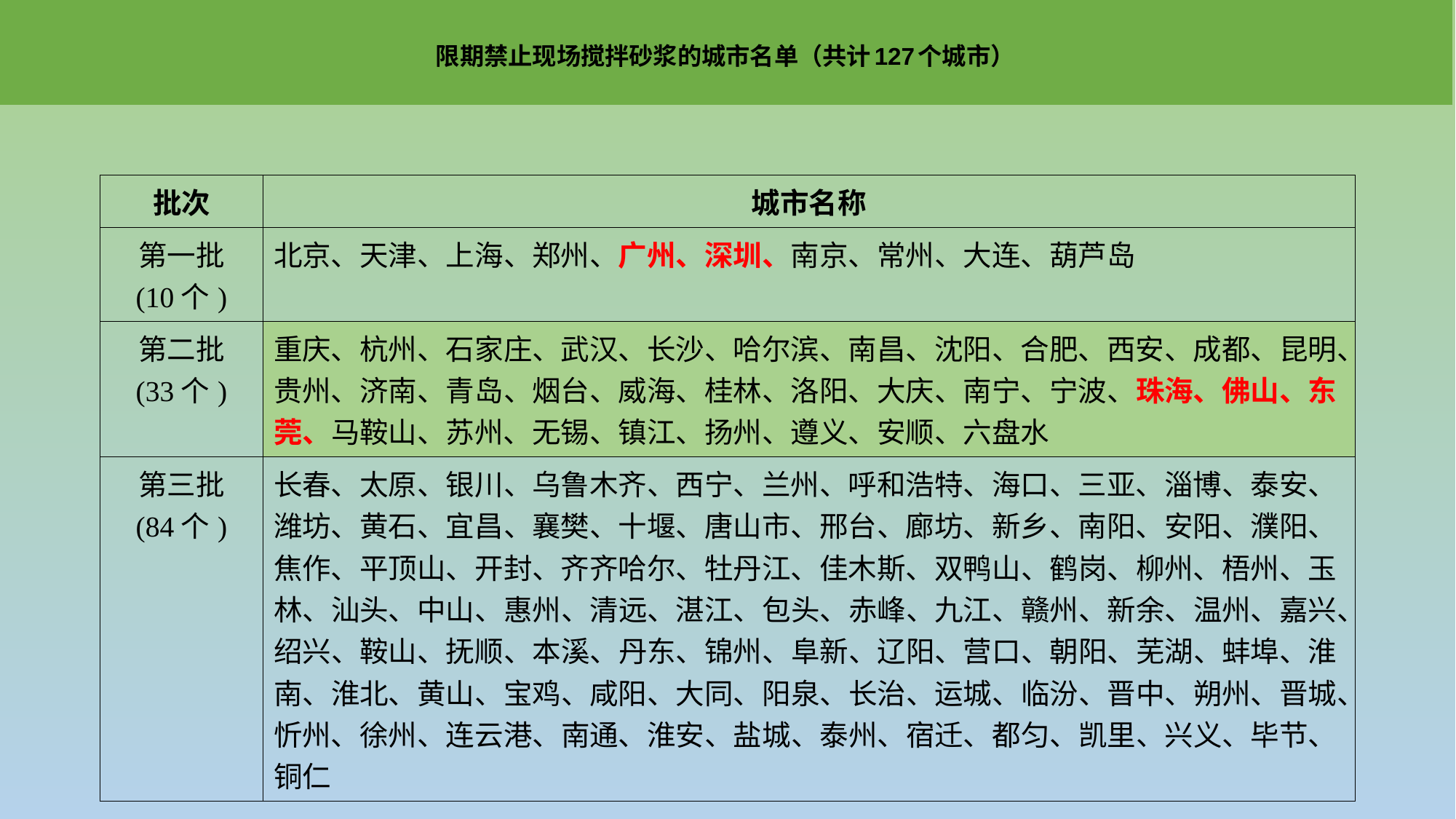

# 限期禁止现场搅拌砂浆的城市名单（共计127个城市）
| 批次 | 城市名称 |
| --- | --- |
| 第一批 (10个) | 北京、天津、上海、郑州、广州、深圳、南京、常州、大连、葫芦岛 |
| 第二批 (33个) | 重庆、杭州、石家庄、武汉、长沙、哈尔滨、南昌、沈阳、合肥、西安、成都、昆明、贵州、济南、青岛、烟台、威海、桂林、洛阳、大庆、南宁、宁波、珠海、佛山、东莞、马鞍山、苏州、无锡、镇江、扬州、遵义、安顺、六盘水 |
| 第三批 (84个) | 长春、太原、银川、乌鲁木齐、西宁、兰州、呼和浩特、海口、三亚、淄博、泰安、潍坊、黄石、宜昌、襄樊、十堰、唐山市、邢台、廊坊、新乡、南阳、安阳、濮阳、焦作、平顶山、开封、齐齐哈尔、牡丹江、佳木斯、双鸭山、鹤岗、柳州、梧州、玉林、汕头、中山、惠州、清远、湛江、包头、赤峰、九江、赣州、新余、温州、嘉兴、绍兴、鞍山、抚顺、本溪、丹东、锦州、阜新、辽阳、营口、朝阳、芜湖、蚌埠、淮南、淮北、黄山、宝鸡、咸阳、大同、阳泉、长治、运城、临汾、晋中、朔州、晋城、忻州、徐州、连云港、南通、淮安、盐城、泰州、宿迁、都匀、凯里、兴义、毕节、铜仁 |